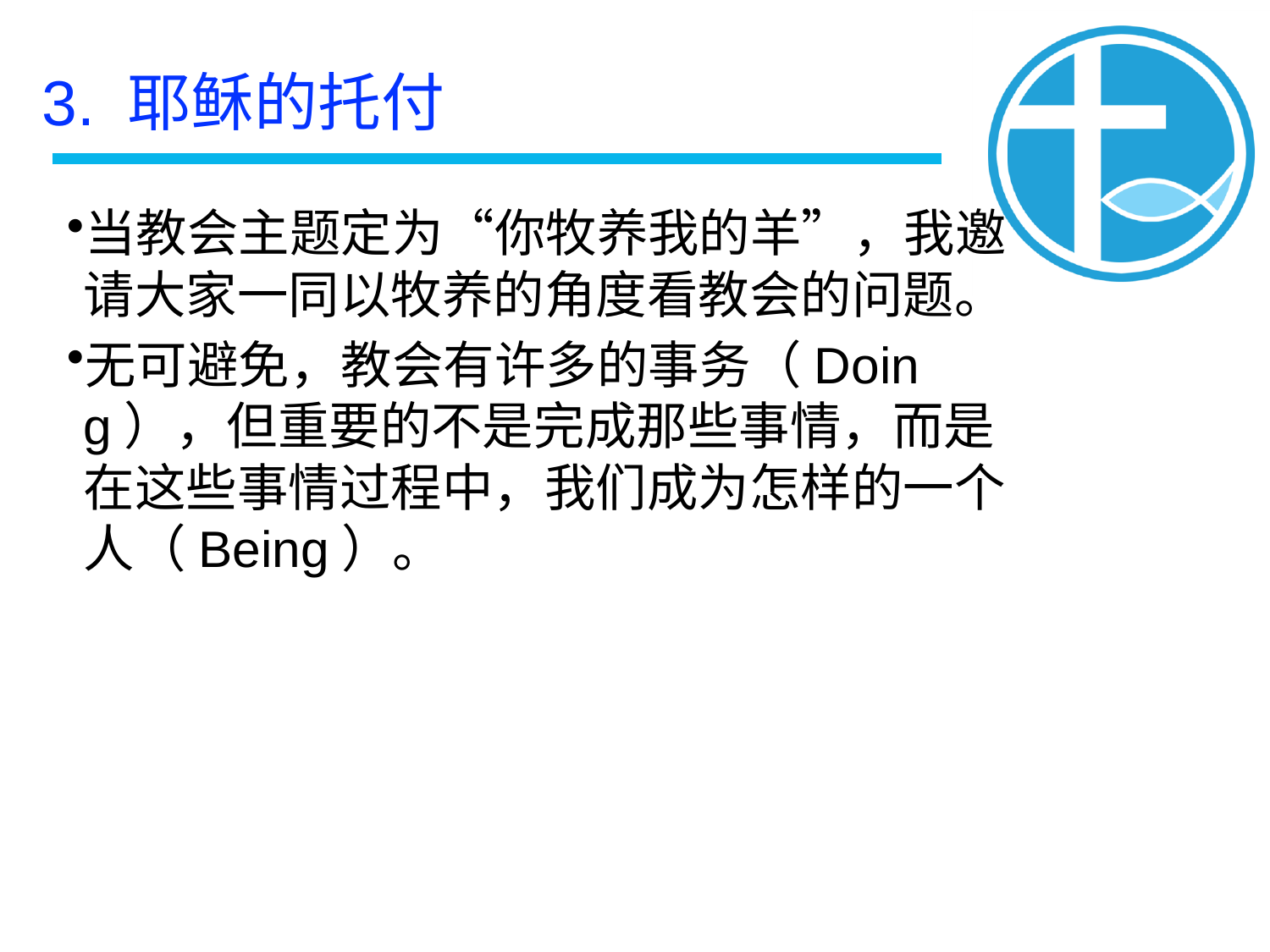

3. 耶稣的托付
当教会主题定为“你牧养我的羊”，我邀请大家一同以牧养的角度看教会的问题。
无可避免，教会有许多的事务（Doing），但重要的不是完成那些事情，而是在这些事情过程中，我们成为怎样的一个人（Being）。